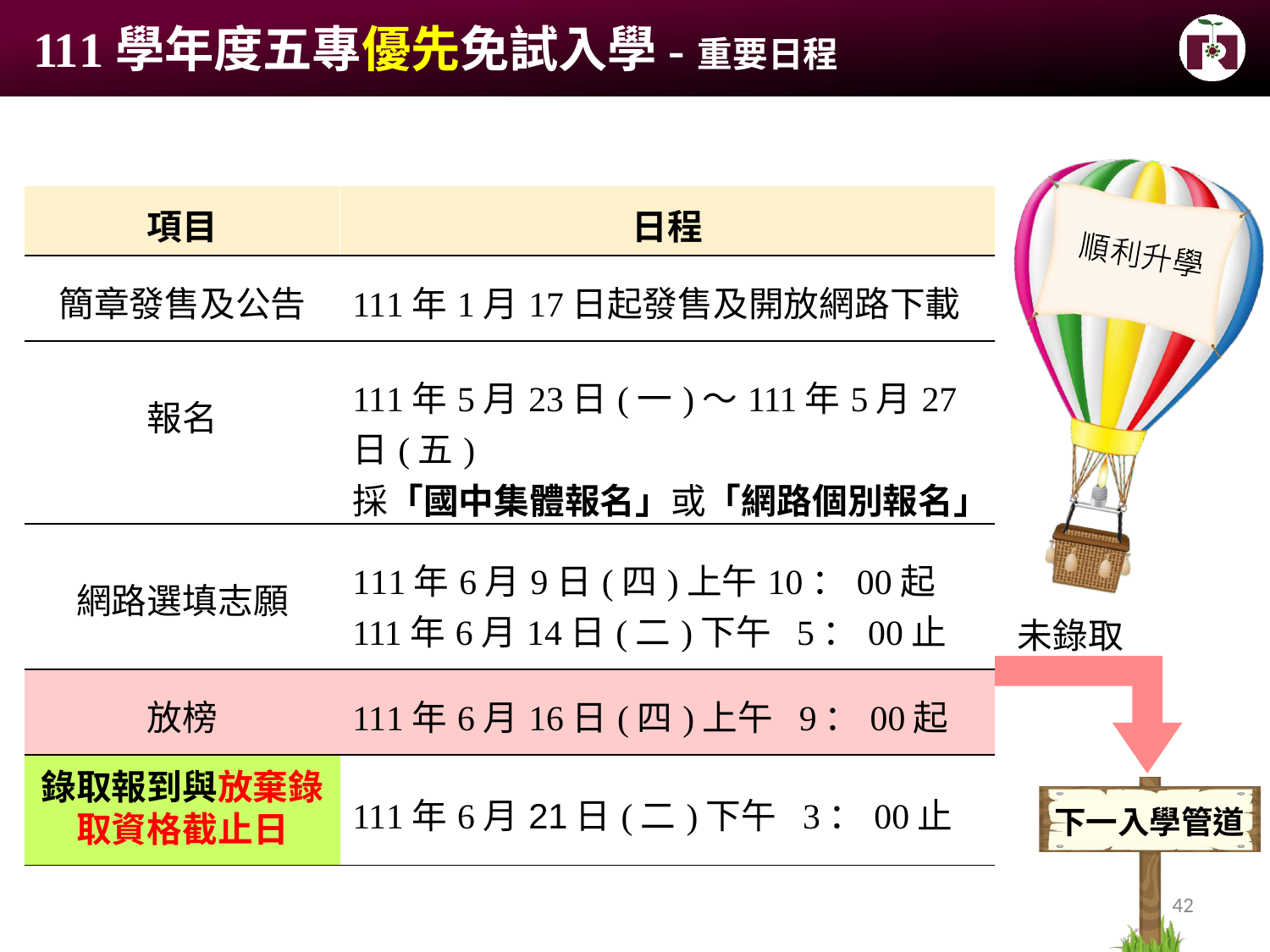

# 111學年度五專優先免試入學-重要日程

| 項目 | 日程 |
| --- | --- |
| 簡章發售及公告 | 111年1月17日起發售及開放網路下載 |
| 報名 | 111年5月23日(一)～111年5月27日(五) 採「國中集體報名」或「網路個別報名」 |
| 網路選填志願 | 111年6月9日(四)上午10：00起 111年6月14日(二)下午 5：00止 |
| 放榜 | 111年6月16日(四)上午 9：00起 |
| 錄取報到與放棄錄 取資格截止日 | 111年6月21日(二)下午 3：00止 |

未錄取

下一入學管道
42